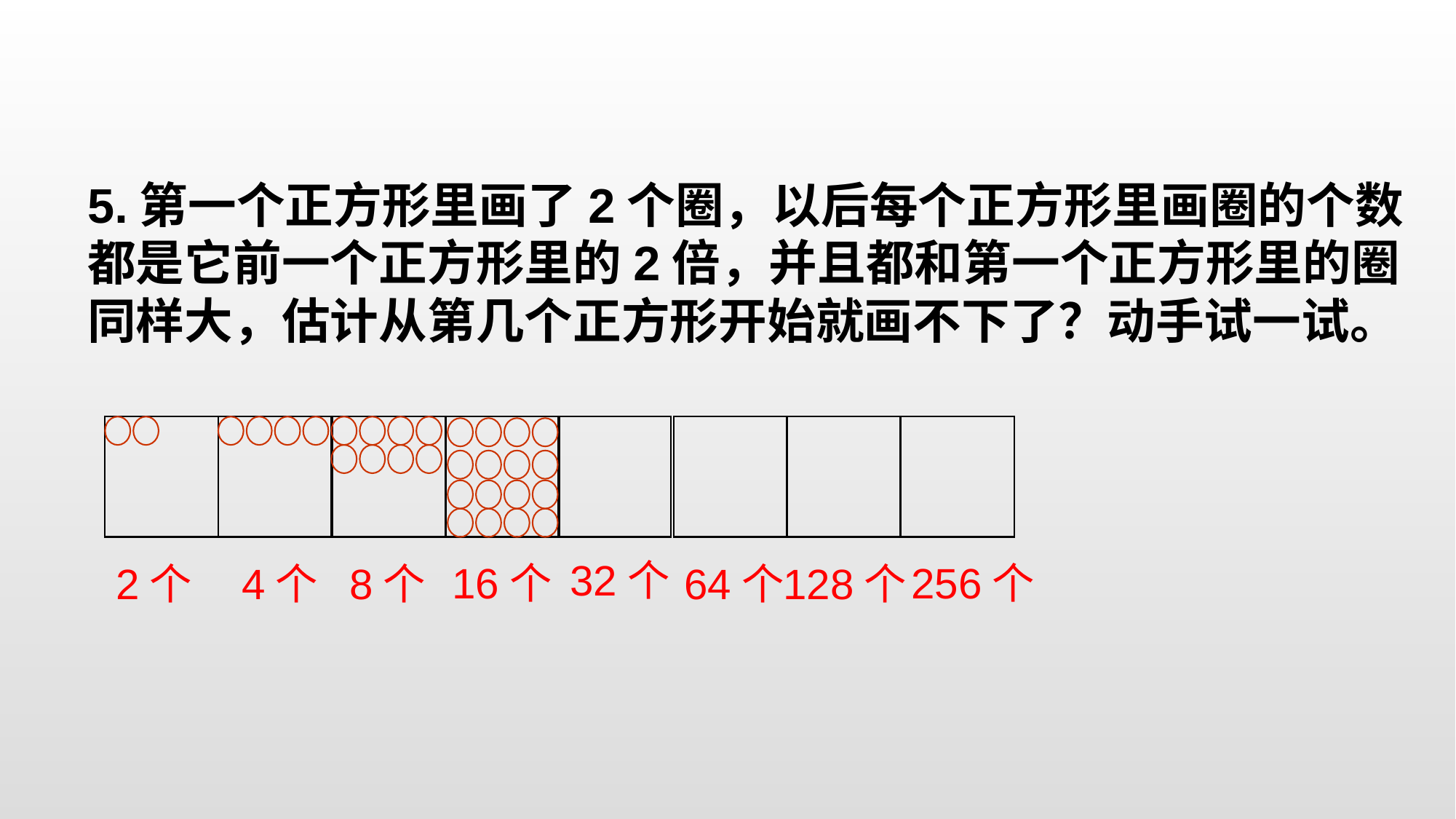

5.第一个正方形里画了2个圈，以后每个正方形里画圈的个数都是它前一个正方形里的2倍，并且都和第一个正方形里的圈同样大，估计从第几个正方形开始就画不下了？动手试一试。

32个
256个
16个
8个
64个
128个
2个
4个